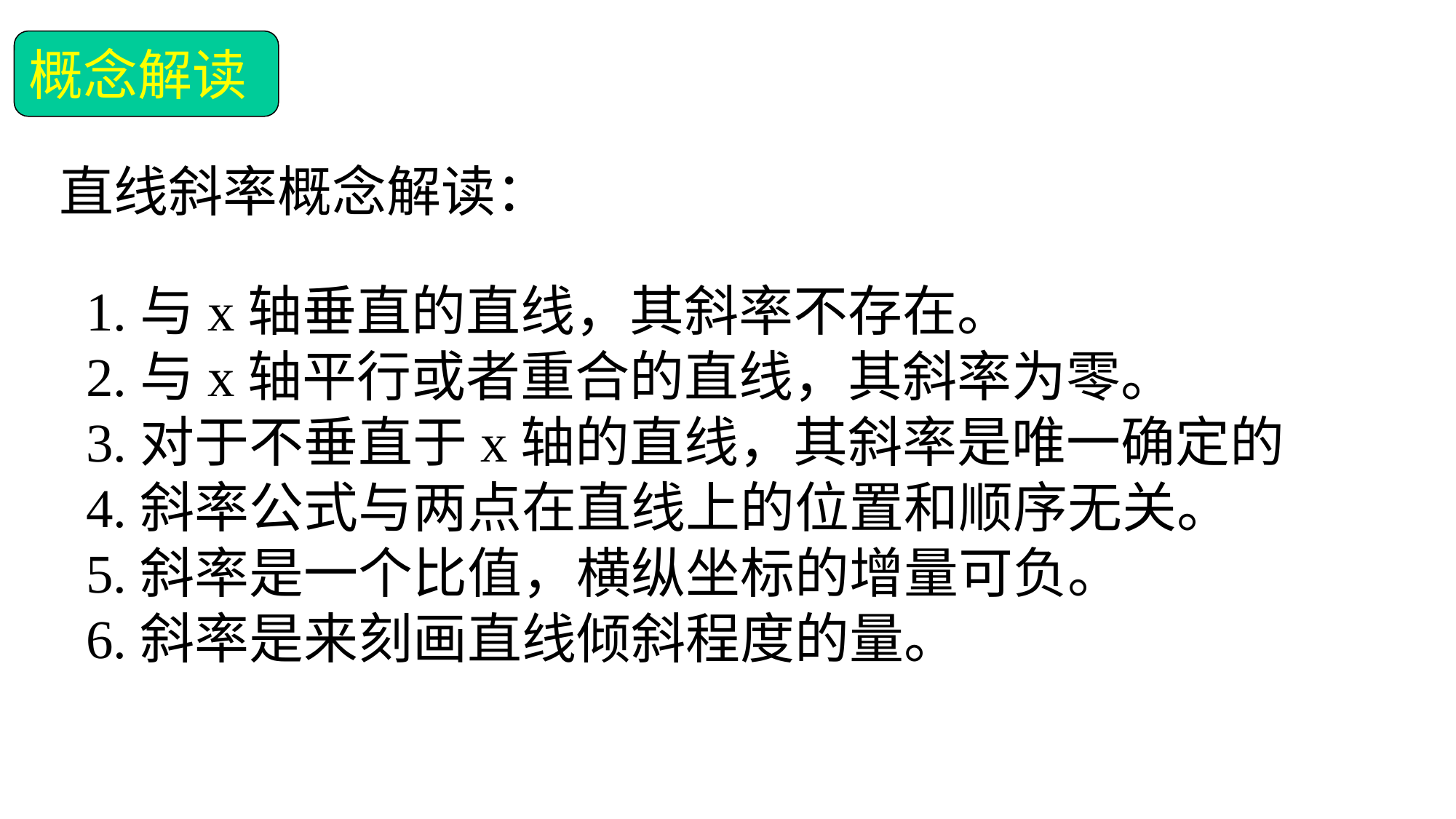

概念解读
直线斜率概念解读：

1.与x轴垂直的直线，其斜率不存在。
2.与x轴平行或者重合的直线，其斜率为零。
3.对于不垂直于x轴的直线，其斜率是唯一确定的
4.斜率公式与两点在直线上的位置和顺序无关。
5.斜率是一个比值，横纵坐标的增量可负。
6.斜率是来刻画直线倾斜程度的量。